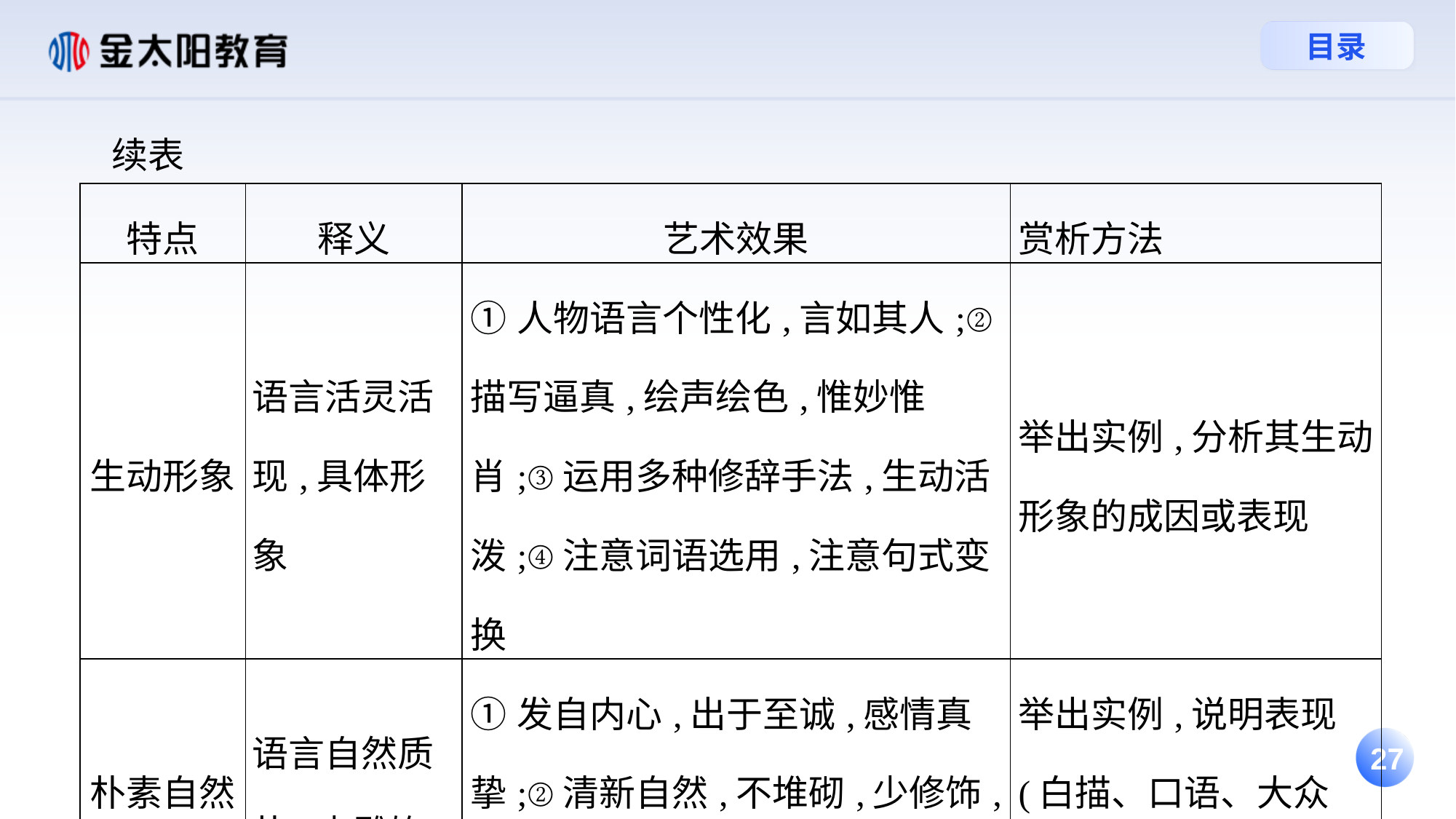

续表

| 特点 | 释义 | 艺术效果 | 赏析方法 |
| --- | --- | --- | --- |
| 生动形象 | 语言活灵活现,具体形象 | ①人物语言个性化,言如其人;②描写逼真,绘声绘色,惟妙惟肖;③运用多种修辞手法,生动活泼;④注意词语选用,注意句式变换 | 举出实例,分析其生动形象的成因或表现 |
| 朴素自然 | 语言自然质朴,少雕饰 | ①发自内心,出于至诚,感情真挚;②清新自然,不堆砌,少修饰,不做作;③真切平实,通俗易懂 | 举出实例,说明表现(白描、口语、大众化),概说好处 |